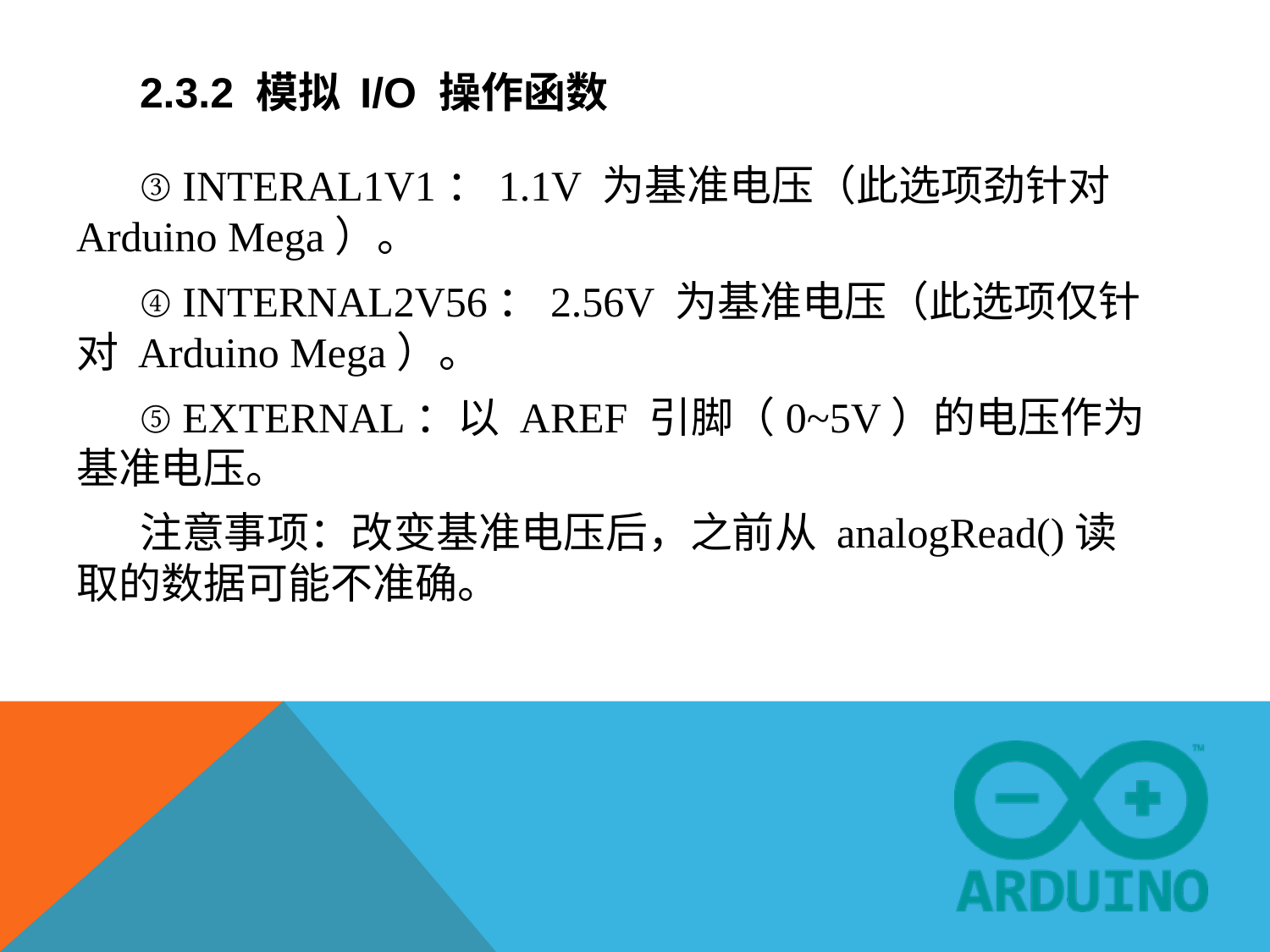

# 2.3.2 模拟 I/O 操作函数
③ INTERAL1V1：1.1V 为基准电压（此选项劲针对 Arduino Mega）。
④ INTERNAL2V56：2.56V 为基准电压（此选项仅针对 Arduino Mega）。
⑤ EXTERNAL：以 AREF 引脚（0~5V）的电压作为基准电压。
注意事项：改变基准电压后，之前从 analogRead()读取的数据可能不准确。